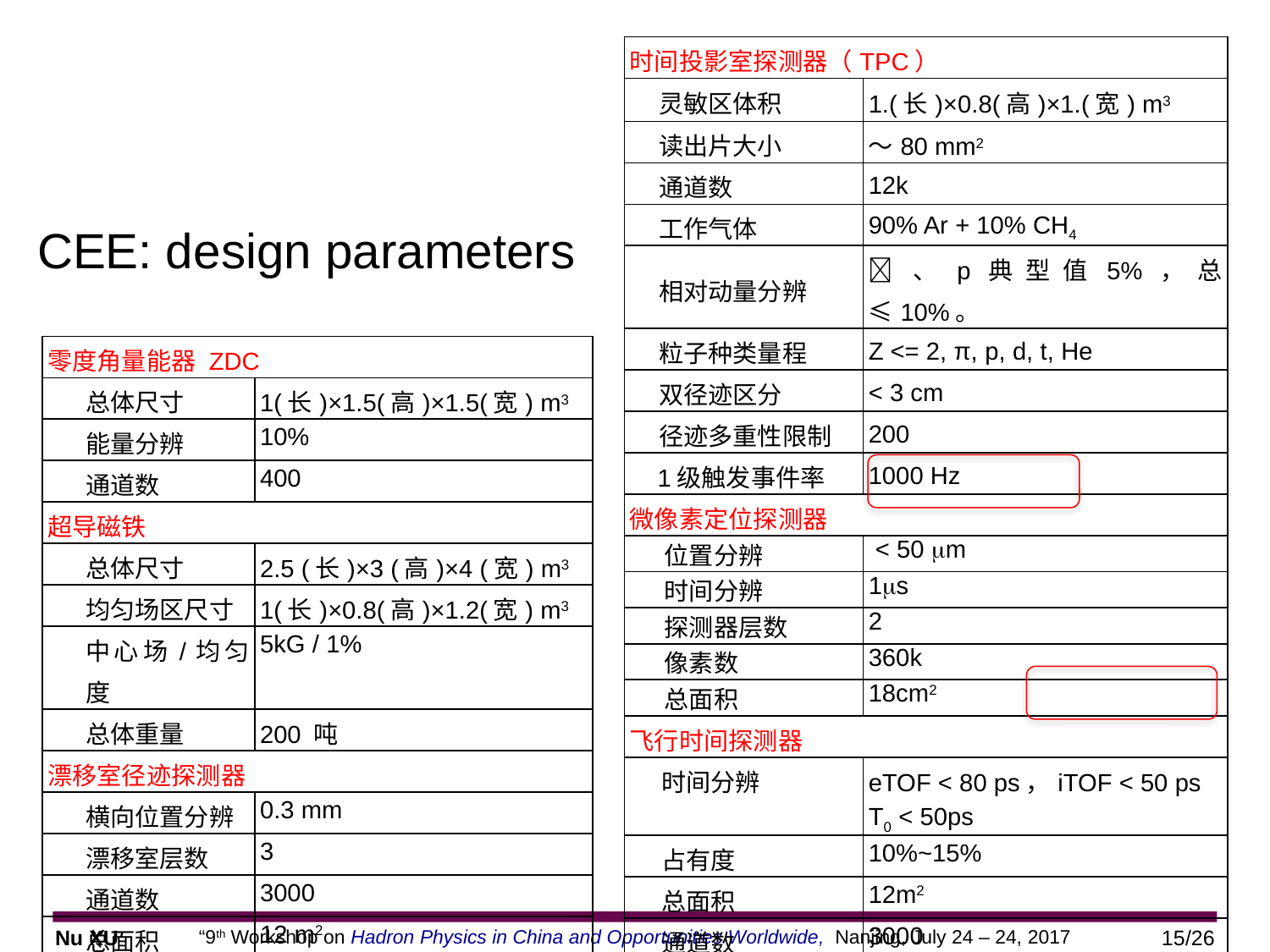

| 时间投影室探测器（TPC） |  |
| --- | --- |
| 灵敏区体积 | 1.(长)×0.8(高)×1.(宽) m3 |
| 读出片大小 | ～80 mm2 |
| 通道数 | 12k |
| 工作气体 | 90% Ar + 10% CH4 |
| 相对动量分辨 | π、p典型值5%，总≤10%。 |
| 粒子种类量程 | Z <= 2, π, p, d, t, He |
| 双径迹区分 | < 3 cm |
| 径迹多重性限制 | 200 |
| 1级触发事件率 | 1000 Hz |
| 微像素定位探测器 |  |
| 位置分辨 | < 50 μm |
| 时间分辨 | 1μs |
| 探测器层数 | 2 |
| 像素数 | 360k |
| 总面积 | 18cm2 |
| 飞行时间探测器 |  |
| 时间分辨 | eTOF < 80 ps，iTOF < 50 ps T0 < 50ps |
| 占有度 | 10%~15% |
| 总面积 | 12m2 |
| 通道数 | 3000 |
# CEE: design parameters
| 零度角量能器 ZDC |  |
| --- | --- |
| 总体尺寸 | 1(长)×1.5(高)×1.5(宽) m3 |
| 能量分辨 | 10% |
| 通道数 | 400 |
| 超导磁铁 |  |
| 总体尺寸 | 2.5 (长)×3 (高)×4 (宽) m3 |
| 均匀场区尺寸 | 1(长)×0.8(高)×1.2(宽) m3 |
| 中心场/均匀度 | 5kG / 1% |
| 总体重量 | 200 吨 |
| 漂移室径迹探测器 |  |
| 横向位置分辨 | 0.3 mm |
| 漂移室层数 | 3 |
| 通道数 | 3000 |
| 总面积 | 12 m2 |
| 相对动量分辨 | 5% |